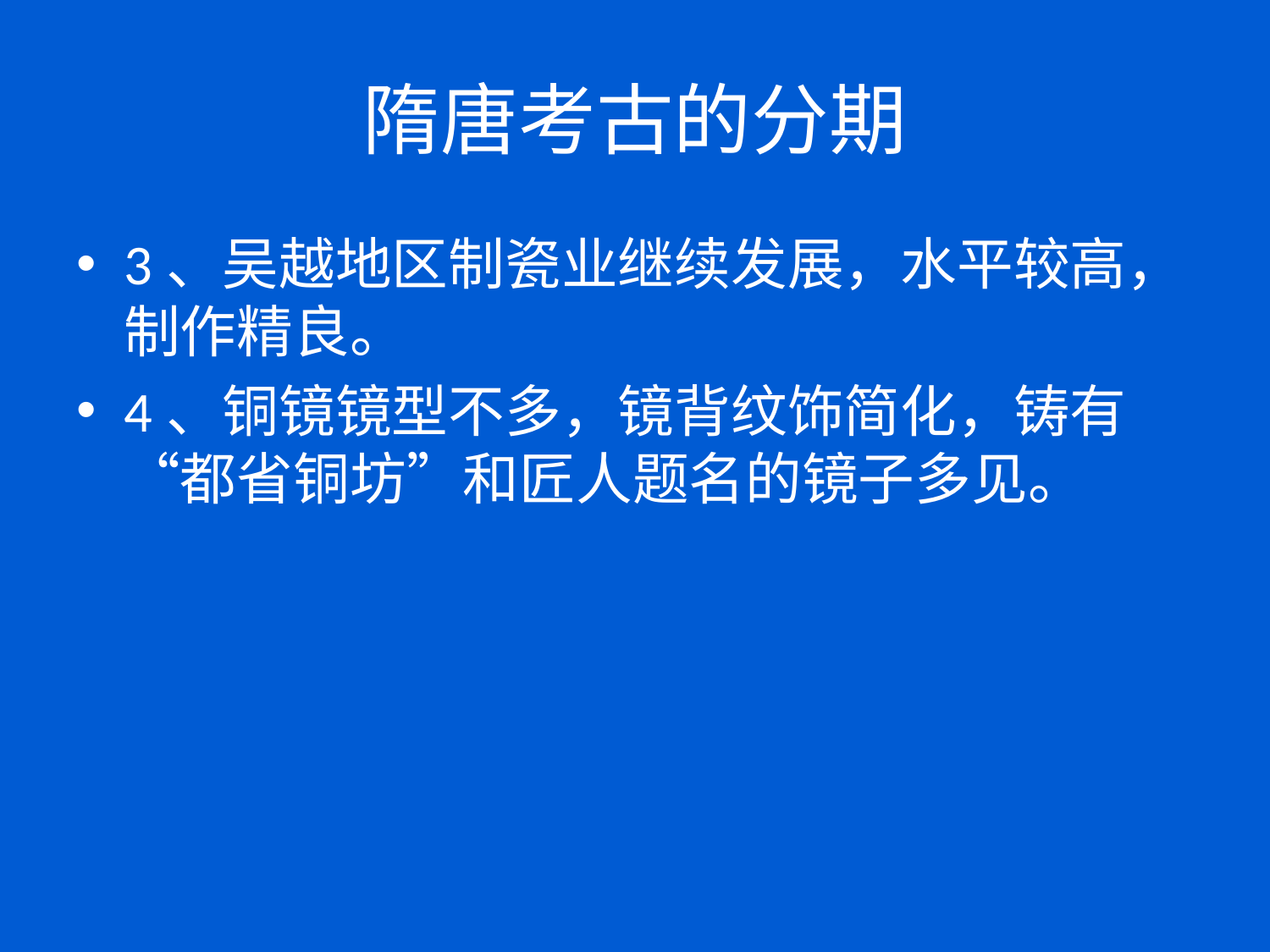

# 隋唐考古的分期
3、吴越地区制瓷业继续发展，水平较高，制作精良。
4、铜镜镜型不多，镜背纹饰简化，铸有“都省铜坊”和匠人题名的镜子多见。